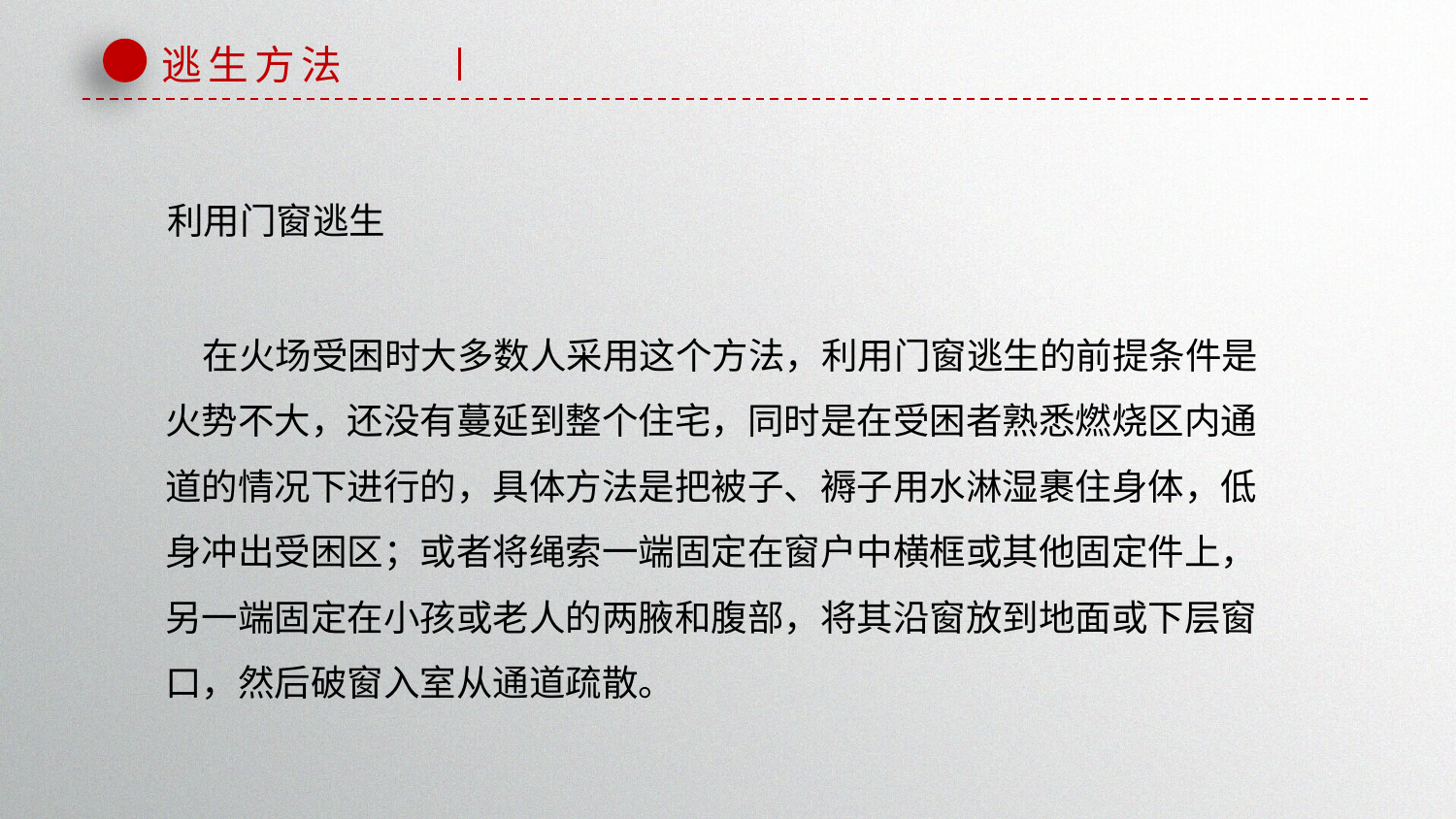

逃生方法

利用门窗逃生
    在火场受困时大多数人采用这个方法，利用门窗逃生的前提条件是火势不大，还没有蔓延到整个住宅，同时是在受困者熟悉燃烧区内通道的情况下进行的，具体方法是把被子、褥子用水淋湿裹住身体，低身冲出受困区；或者将绳索一端固定在窗户中横框或其他固定件上，另一端固定在小孩或老人的两腋和腹部，将其沿窗放到地面或下层窗口，然后破窗入室从通道疏散。